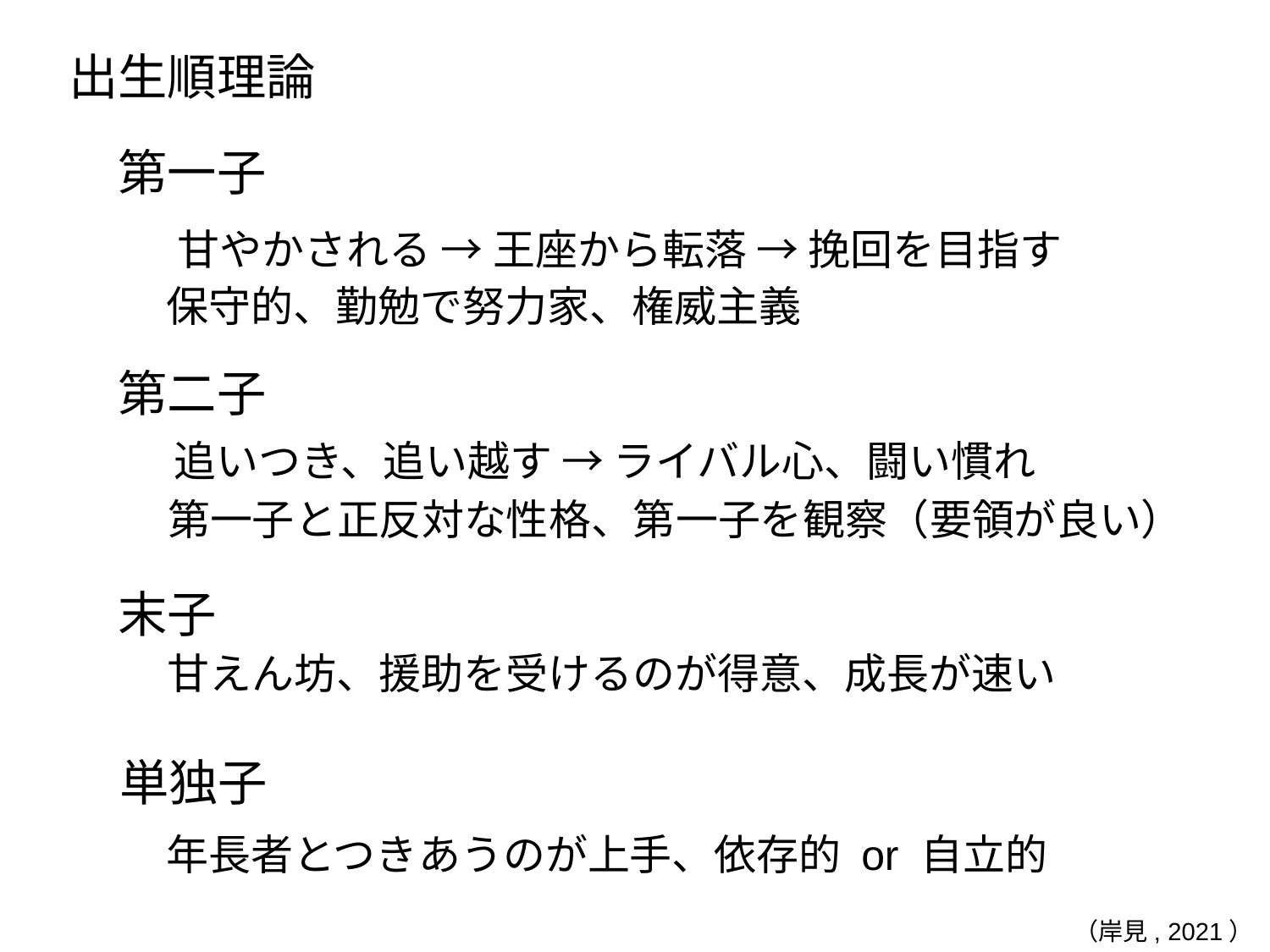

出生順理論
第一子
甘やかされる → 王座から転落 → 挽回を目指す
保守的、勤勉で努力家、権威主義
第二子
追いつき、追い越す → ライバル心、闘い慣れ
第一子と正反対な性格、第一子を観察（要領が良い）
末子
甘えん坊、援助を受けるのが得意、成長が速い
単独子
年長者とつきあうのが上手、依存的 or 自立的
（岸見, 2021）